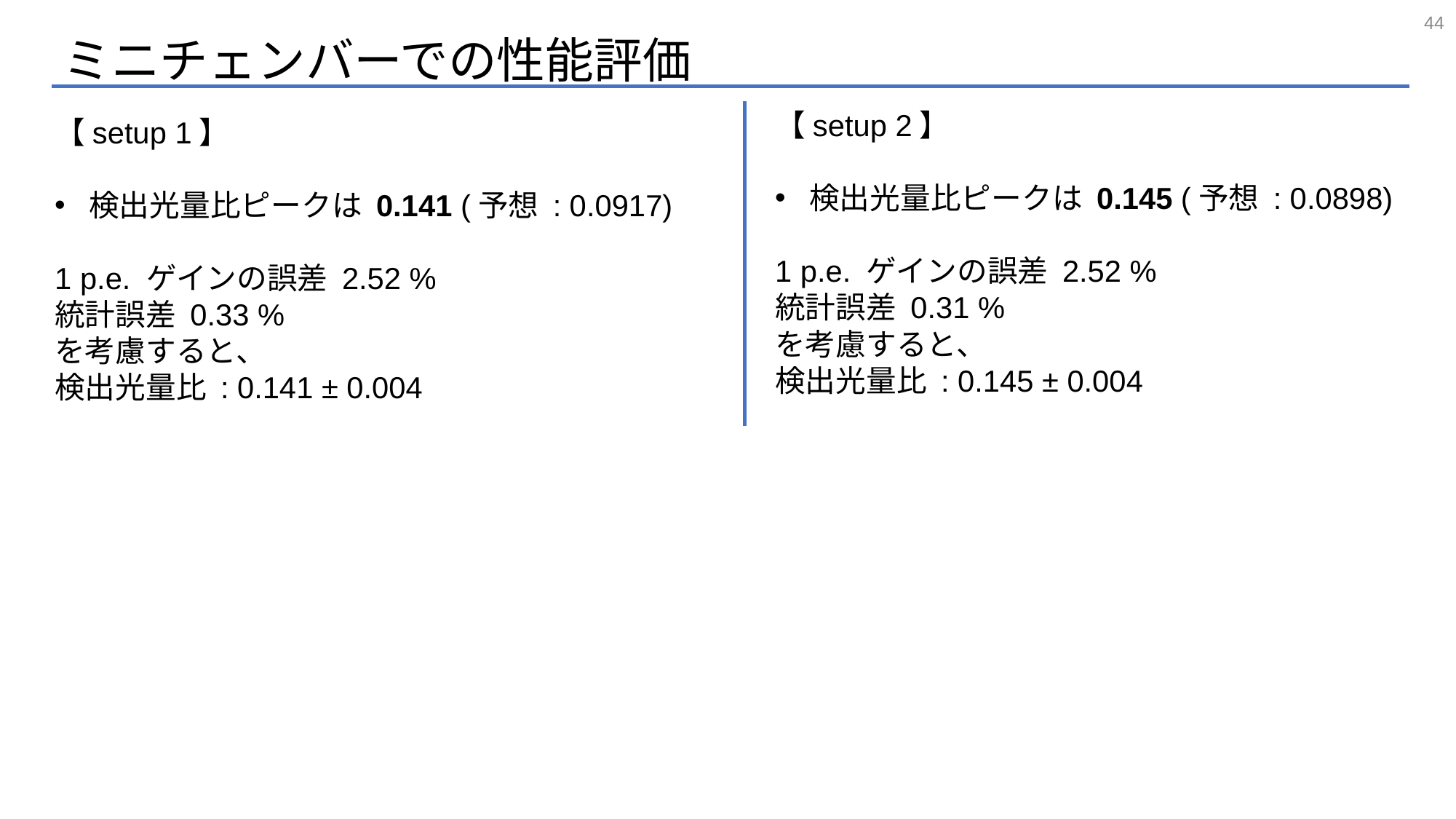

44
# ミニチェンバーでの性能評価
【setup 2】

検出光量比ピークは 0.145 (予想 : 0.0898)

1 p.e. ゲインの誤差 2.52 %
統計誤差 0.31 %
を考慮すると、
検出光量比 : 0.145 ± 0.004

【setup 1】

検出光量比ピークは 0.141 (予想 : 0.0917)

1 p.e. ゲインの誤差 2.52 %
統計誤差 0.33 %
を考慮すると、
検出光量比 : 0.141 ± 0.004